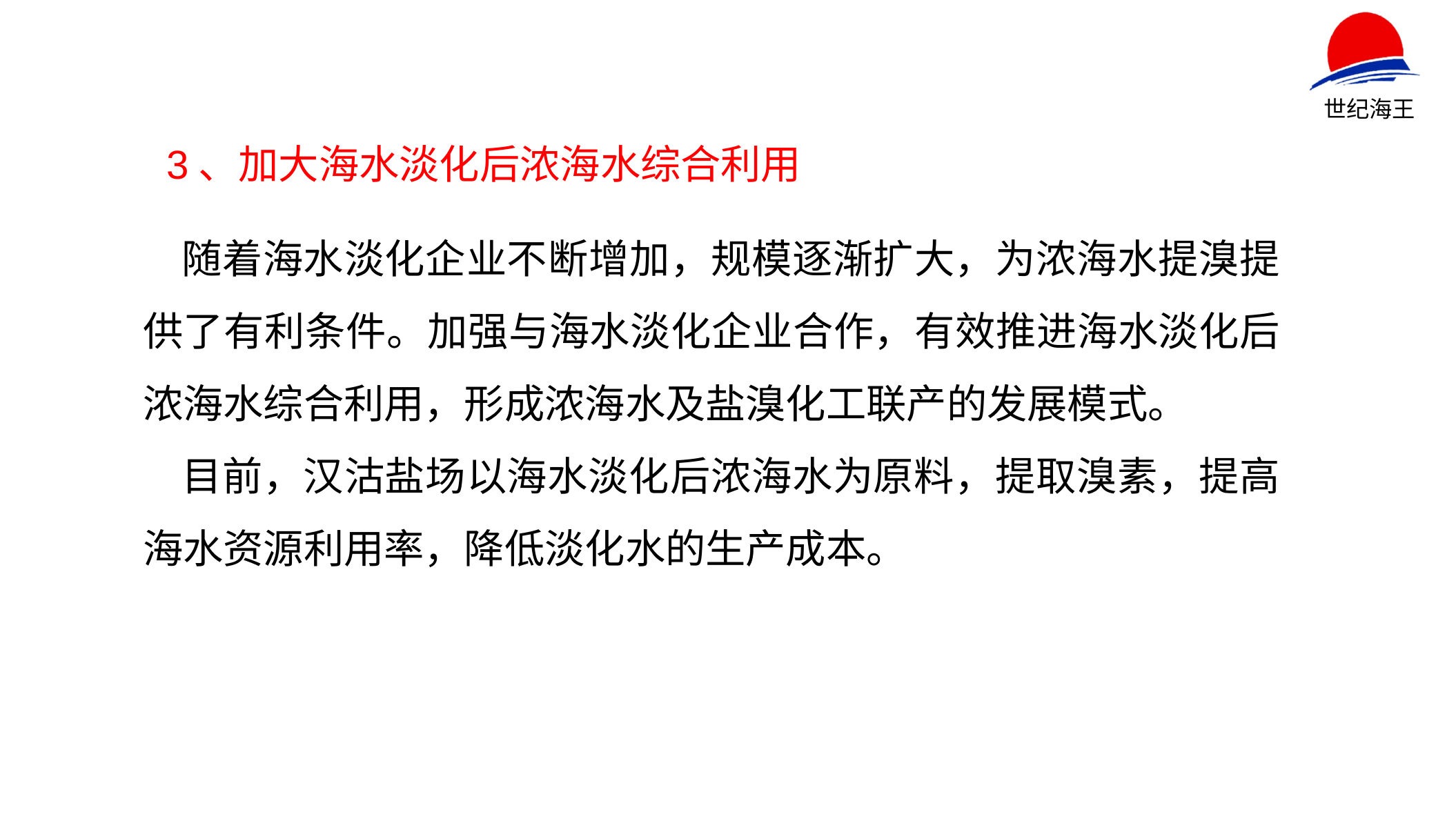

3、加大海水淡化后浓海水综合利用
   随着海水淡化企业不断增加，规模逐渐扩大，为浓海水提溴提供了有利条件。加强与海水淡化企业合作，有效推进海水淡化后浓海水综合利用，形成浓海水及盐溴化工联产的发展模式。
   目前，汉沽盐场以海水淡化后浓海水为原料，提取溴素，提高海水资源利用率，降低淡化水的生产成本。